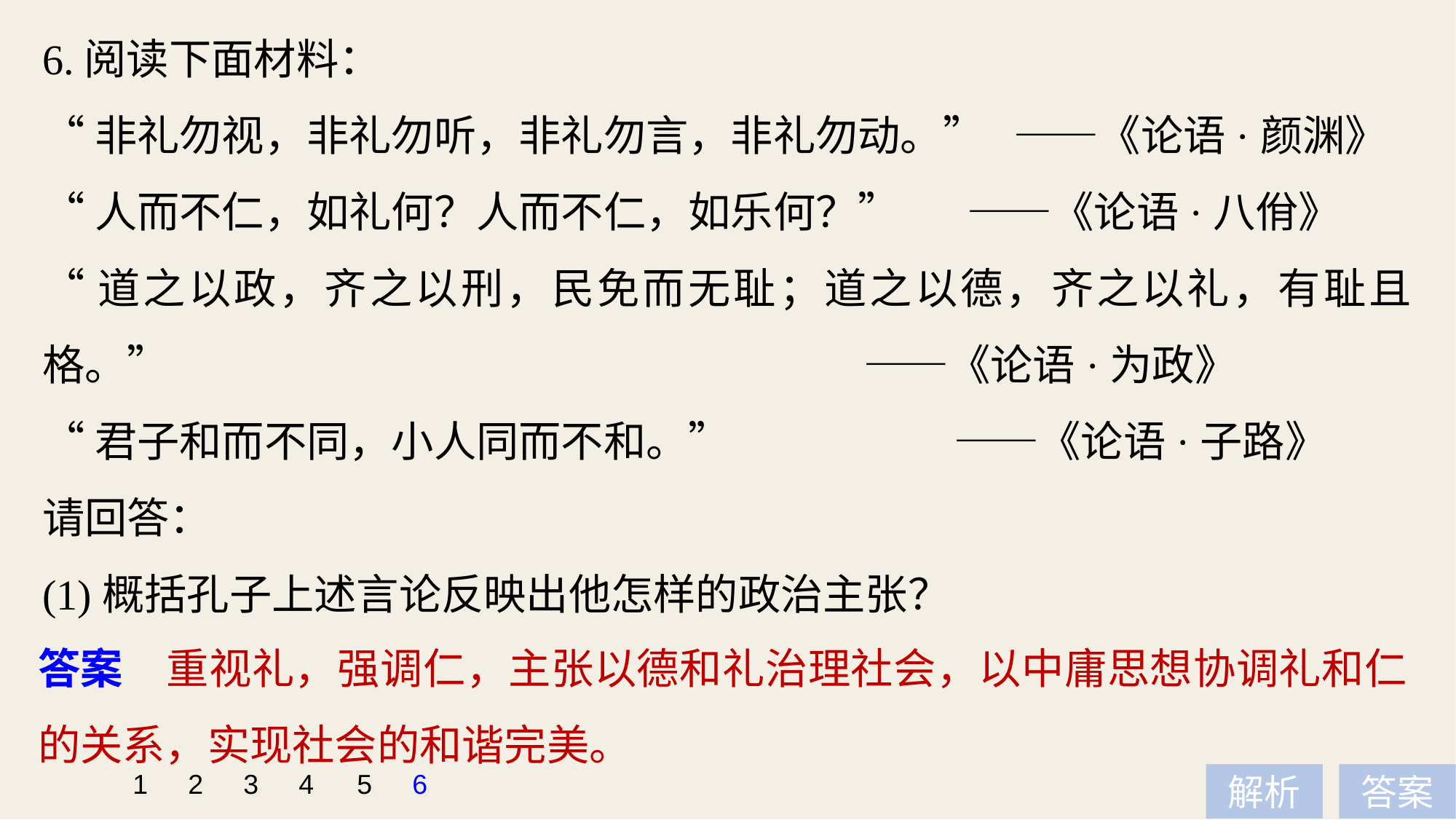

6.阅读下面材料：
“非礼勿视，非礼勿听，非礼勿言，非礼勿动。”   ——《论语·颜渊》
“人而不仁，如礼何？人而不仁，如乐何？”       ——《论语·八佾》
“道之以政，齐之以刑，民免而无耻；道之以德，齐之以礼，有耻且格。”						      ——《论语·为政》
“君子和而不同，小人同而不和。”		    ——《论语·子路》
请回答：
(1)概括孔子上述言论反映出他怎样的政治主张？
答案　重视礼，强调仁，主张以德和礼治理社会，以中庸思想协调礼和仁的关系，实现社会的和谐完美。
1
2
3
4
5
6
解析
答案